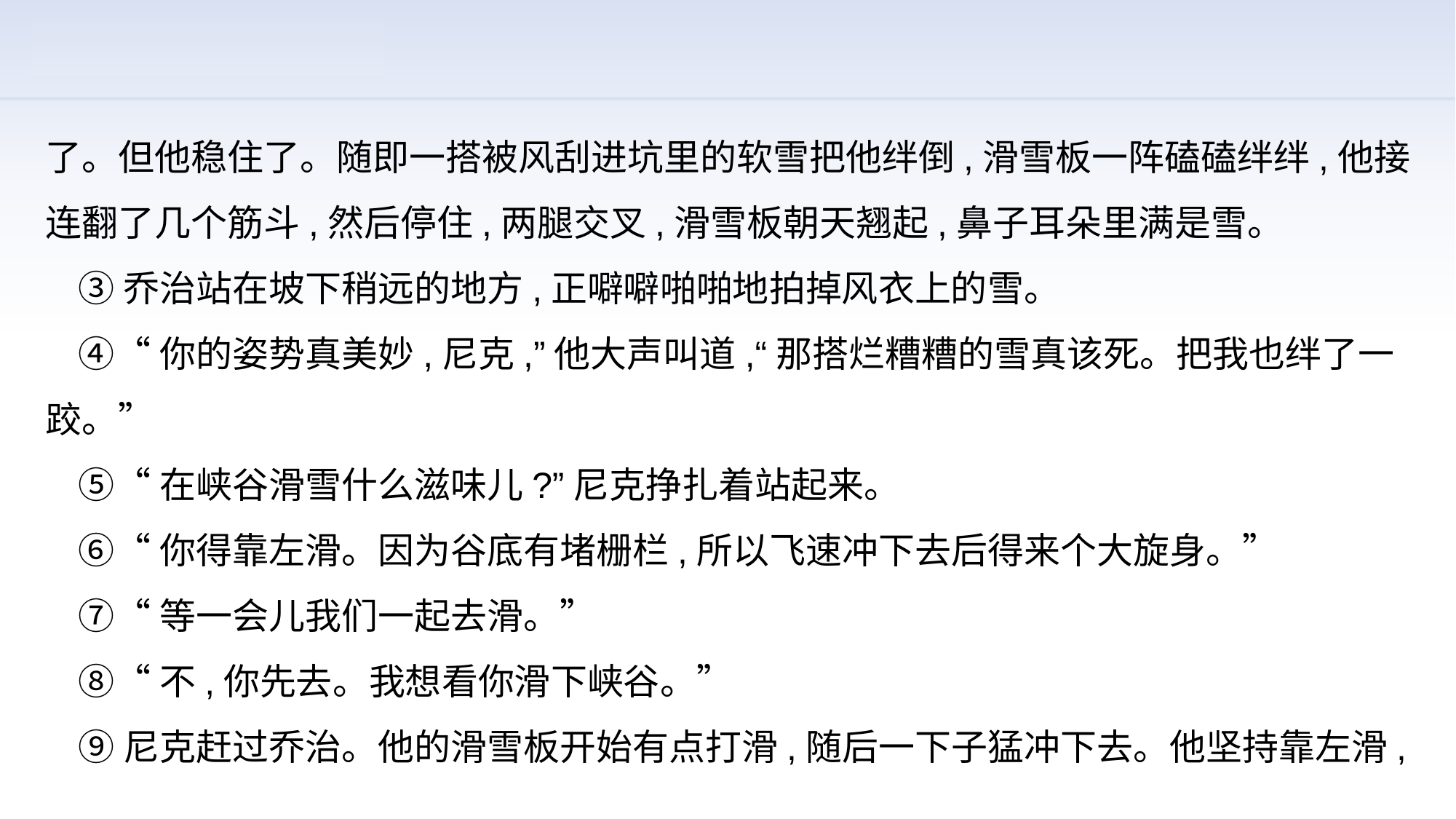

了。但他稳住了。随即一搭被风刮进坑里的软雪把他绊倒,滑雪板一阵磕磕绊绊,他接连翻了几个筋斗,然后停住,两腿交叉,滑雪板朝天翘起,鼻子耳朵里满是雪。
    ③乔治站在坡下稍远的地方,正噼噼啪啪地拍掉风衣上的雪。
    ④“你的姿势真美妙,尼克,”他大声叫道,“那搭烂糟糟的雪真该死。把我也绊了一跤。”
    ⑤“在峡谷滑雪什么滋味儿?”尼克挣扎着站起来。
    ⑥“你得靠左滑。因为谷底有堵栅栏,所以飞速冲下去后得来个大旋身。”
    ⑦“等一会儿我们一起去滑。”
    ⑧“不,你先去。我想看你滑下峡谷。”
    ⑨尼克赶过乔治。他的滑雪板开始有点打滑,随后一下子猛冲下去。他坚持靠左滑,